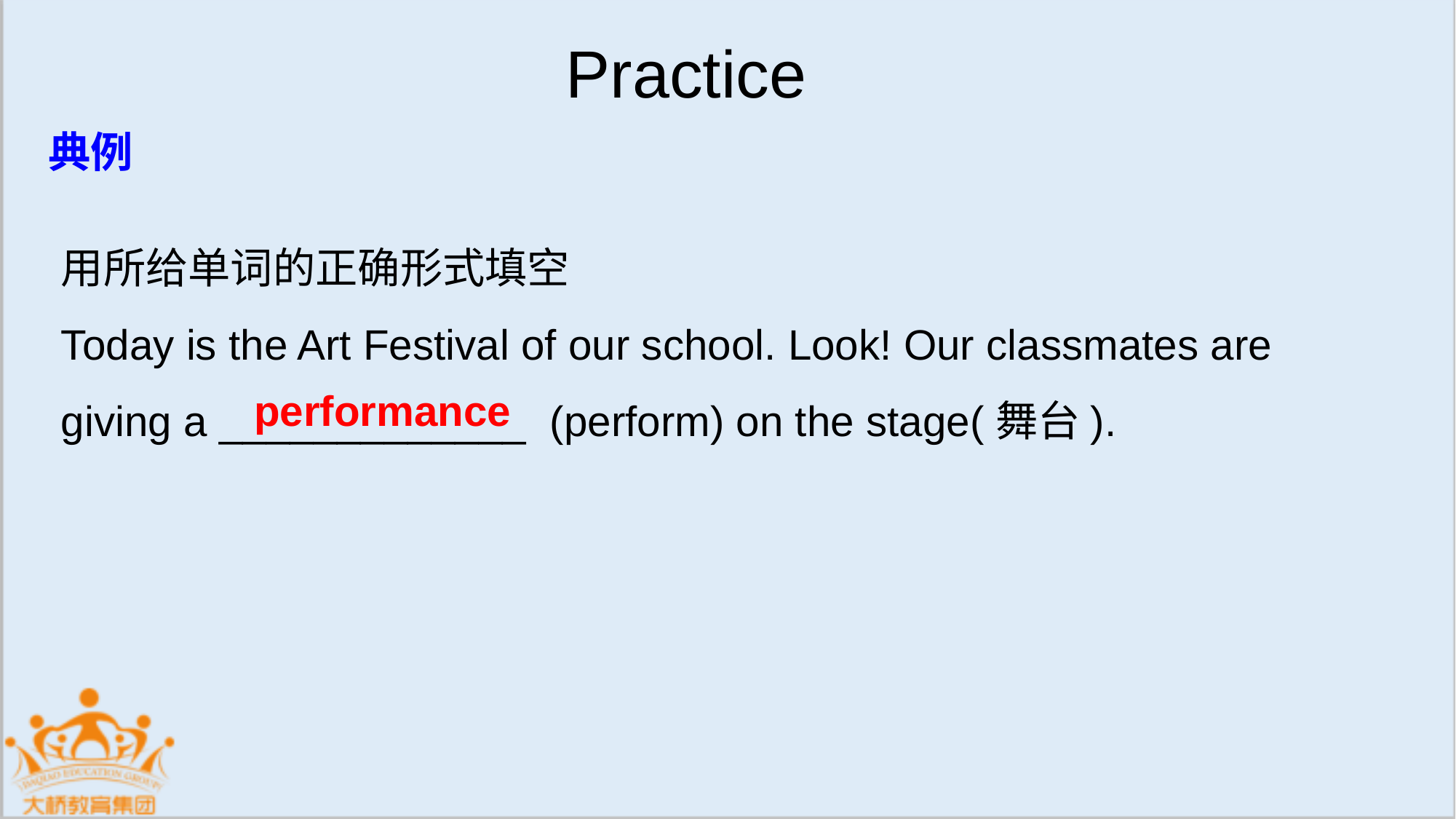

Practice
典例
用所给单词的正确形式填空
Today is the Art Festival of our school. Look! Our classmates are giving a _____________  (perform) on the stage(舞台).
performance